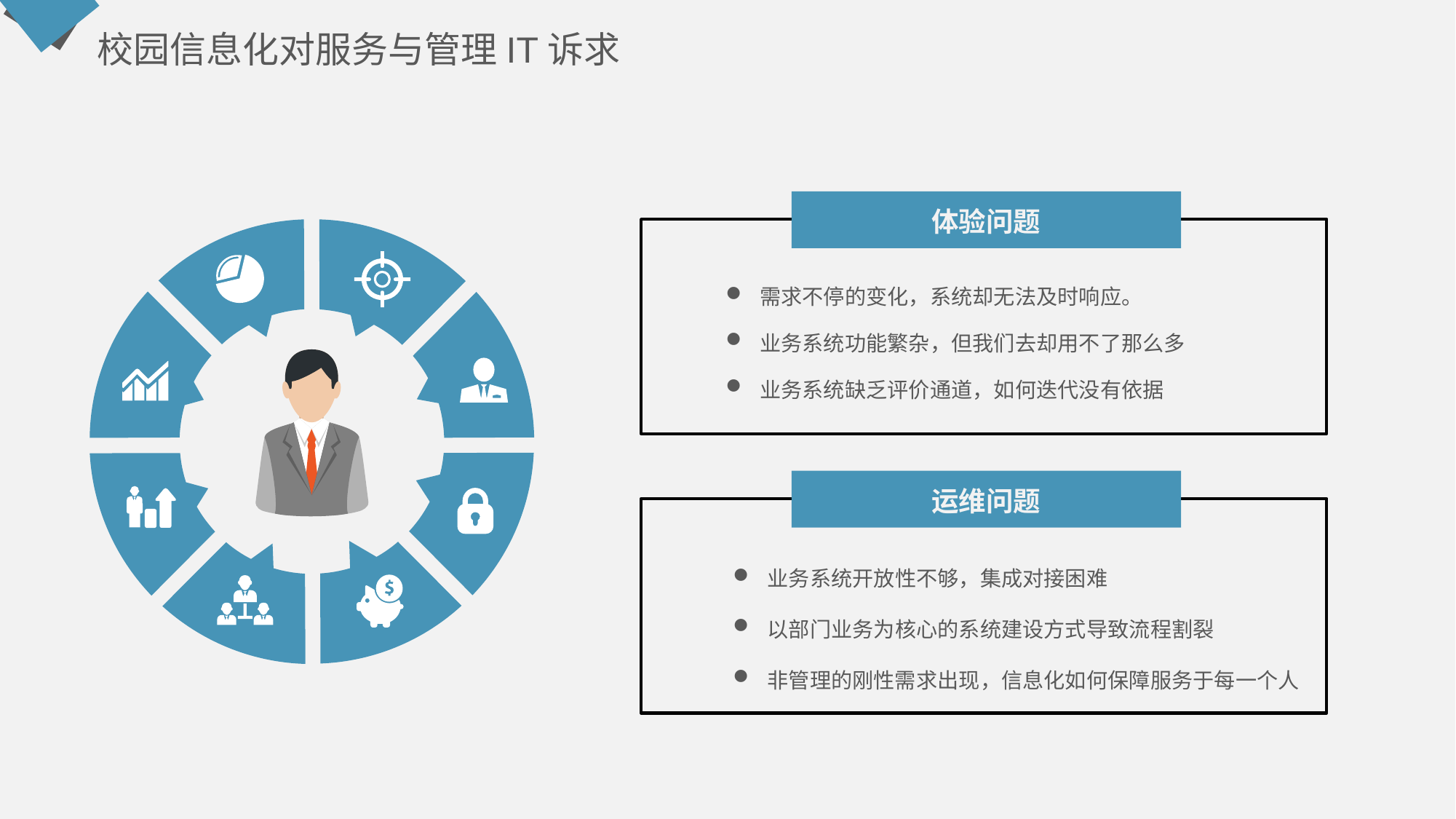

校园信息化对服务与管理IT诉求
体验问题

需求不停的变化，系统却无法及时响应。
业务系统功能繁杂，但我们去却用不了那么多
业务系统缺乏评价通道，如何迭代没有依据
运维问题

业务系统开放性不够，集成对接困难
以部门业务为核心的系统建设方式导致流程割裂
非管理的刚性需求出现，信息化如何保障服务于每一个人